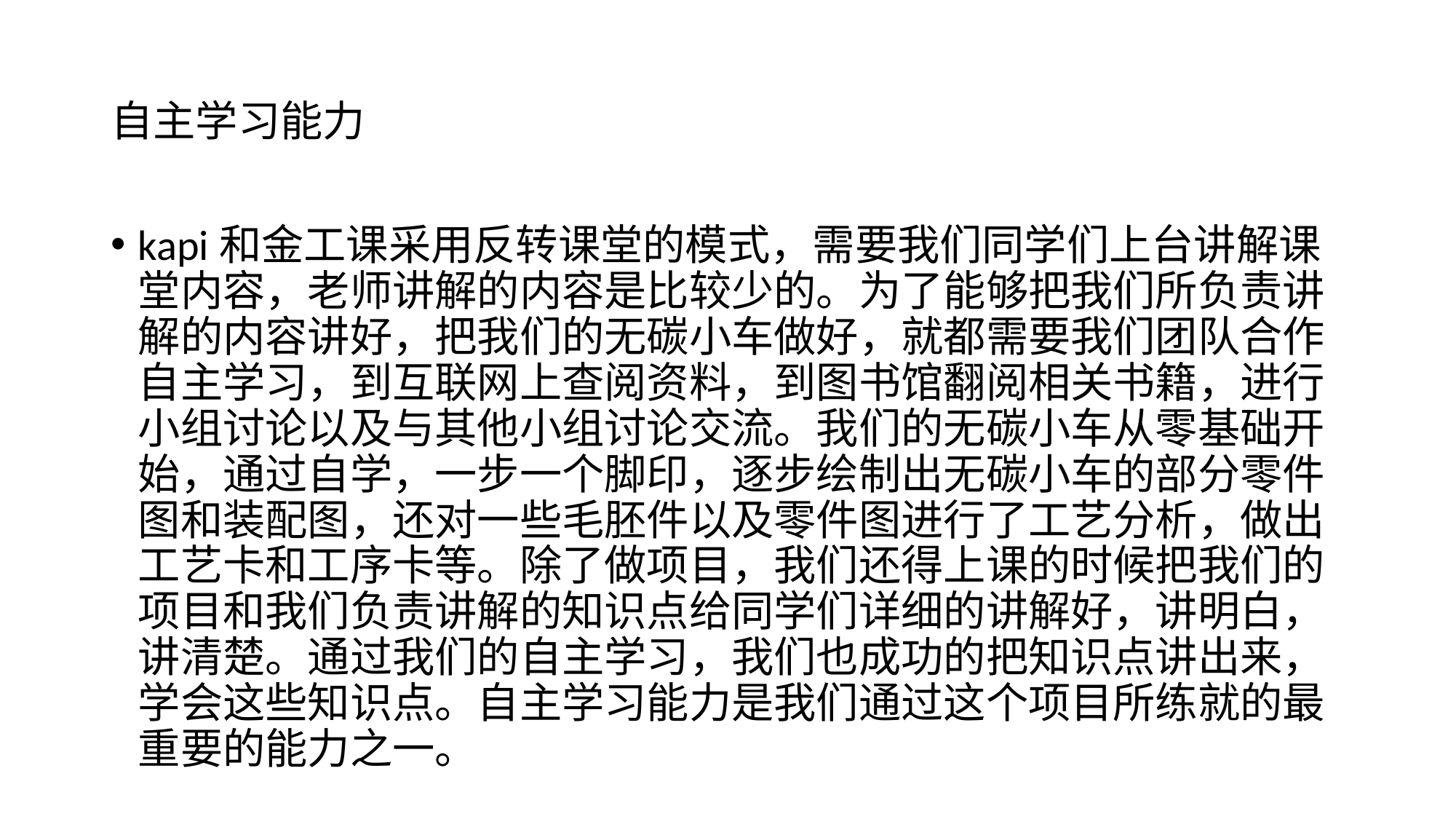

# 自主学习能力
kapi和金工课采用反转课堂的模式，需要我们同学们上台讲解课堂内容，老师讲解的内容是比较少的。为了能够把我们所负责讲解的内容讲好，把我们的无碳小车做好，就都需要我们团队合作自主学习，到互联网上查阅资料，到图书馆翻阅相关书籍，进行小组讨论以及与其他小组讨论交流。我们的无碳小车从零基础开始，通过自学，一步一个脚印，逐步绘制出无碳小车的部分零件图和装配图，还对一些毛胚件以及零件图进行了工艺分析，做出工艺卡和工序卡等。除了做项目，我们还得上课的时候把我们的项目和我们负责讲解的知识点给同学们详细的讲解好，讲明白，讲清楚。通过我们的自主学习，我们也成功的把知识点讲出来，学会这些知识点。自主学习能力是我们通过这个项目所练就的最重要的能力之一。